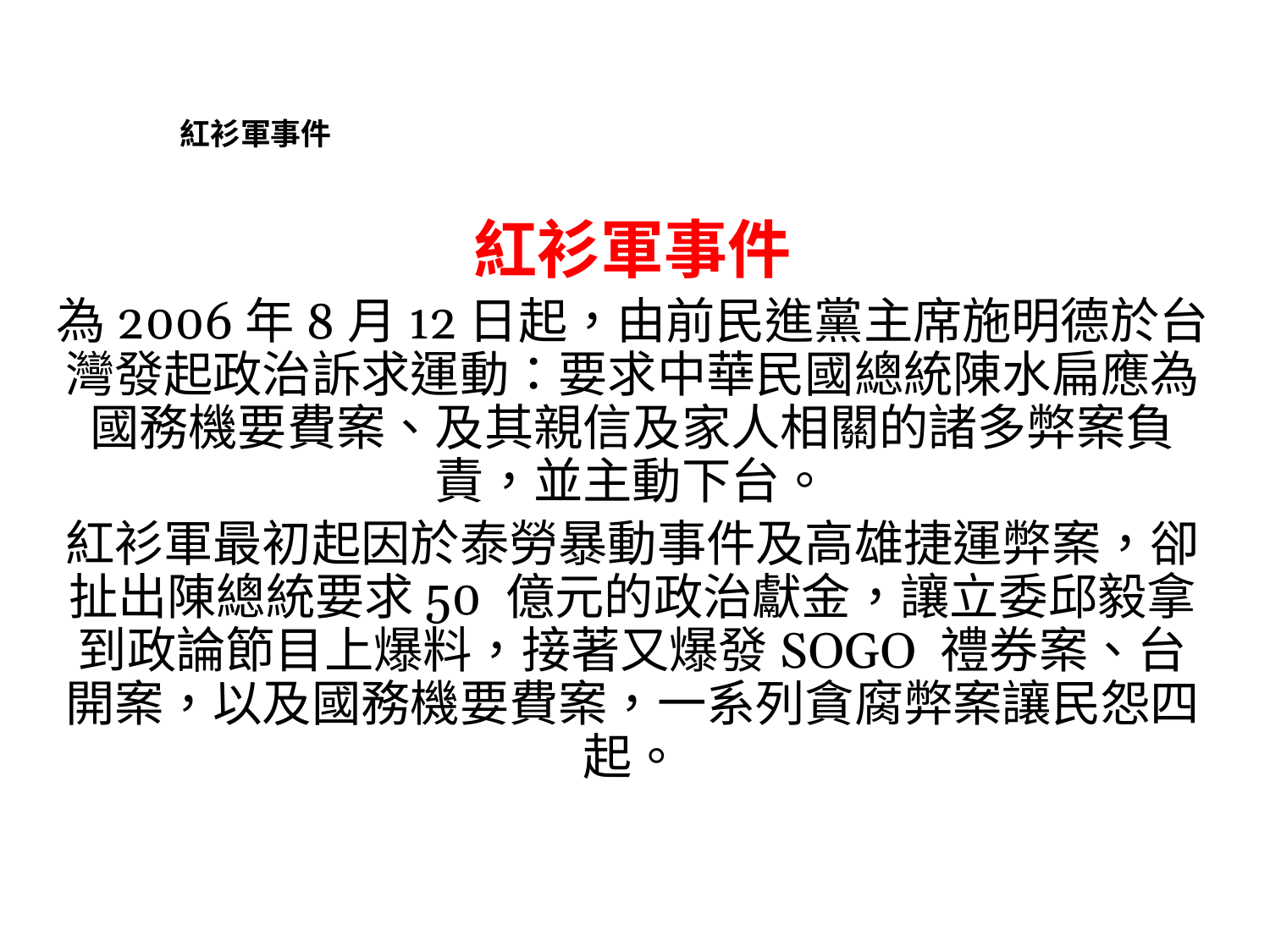

紅衫軍事件
紅衫軍事件
為2006年8月12日起，由前民進黨主席施明德於台灣發起政治訴求運動：要求中華民國總統陳水扁應為國務機要費案、及其親信及家人相關的諸多弊案負責，並主動下台。
紅衫軍最初起因於泰勞暴動事件及高雄捷運弊案，卻扯出陳總統要求50 億元的政治獻金，讓立委邱毅拿到政論節目上爆料，接著又爆發SOGO 禮券案、台開案，以及國務機要費案，一系列貪腐弊案讓民怨四起。